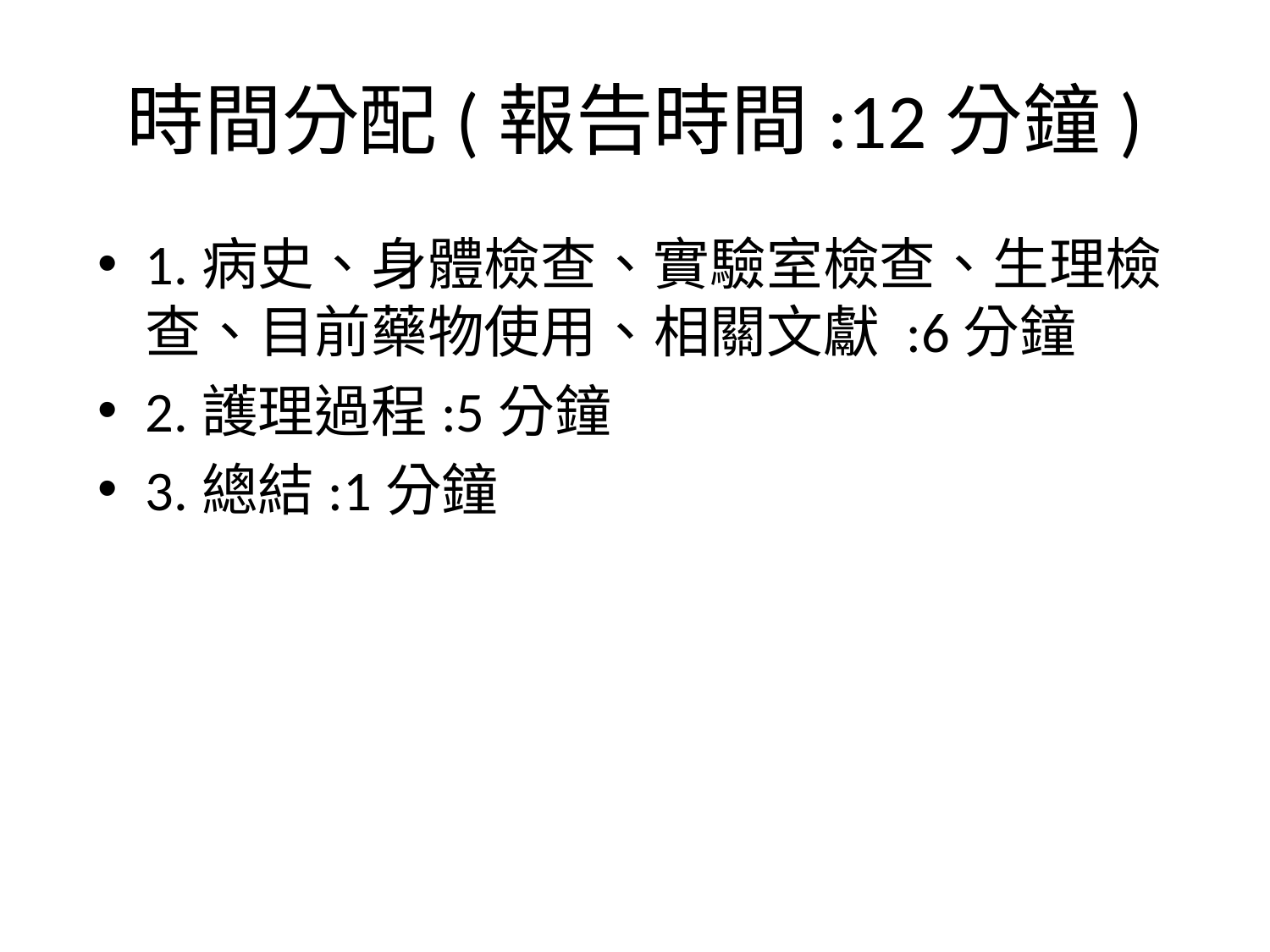

# 時間分配(報告時間:12分鐘)
1.病史、身體檢查、實驗室檢查、生理檢查、目前藥物使用、相關文獻 :6分鐘
2.護理過程:5分鐘
3.總結:1分鐘